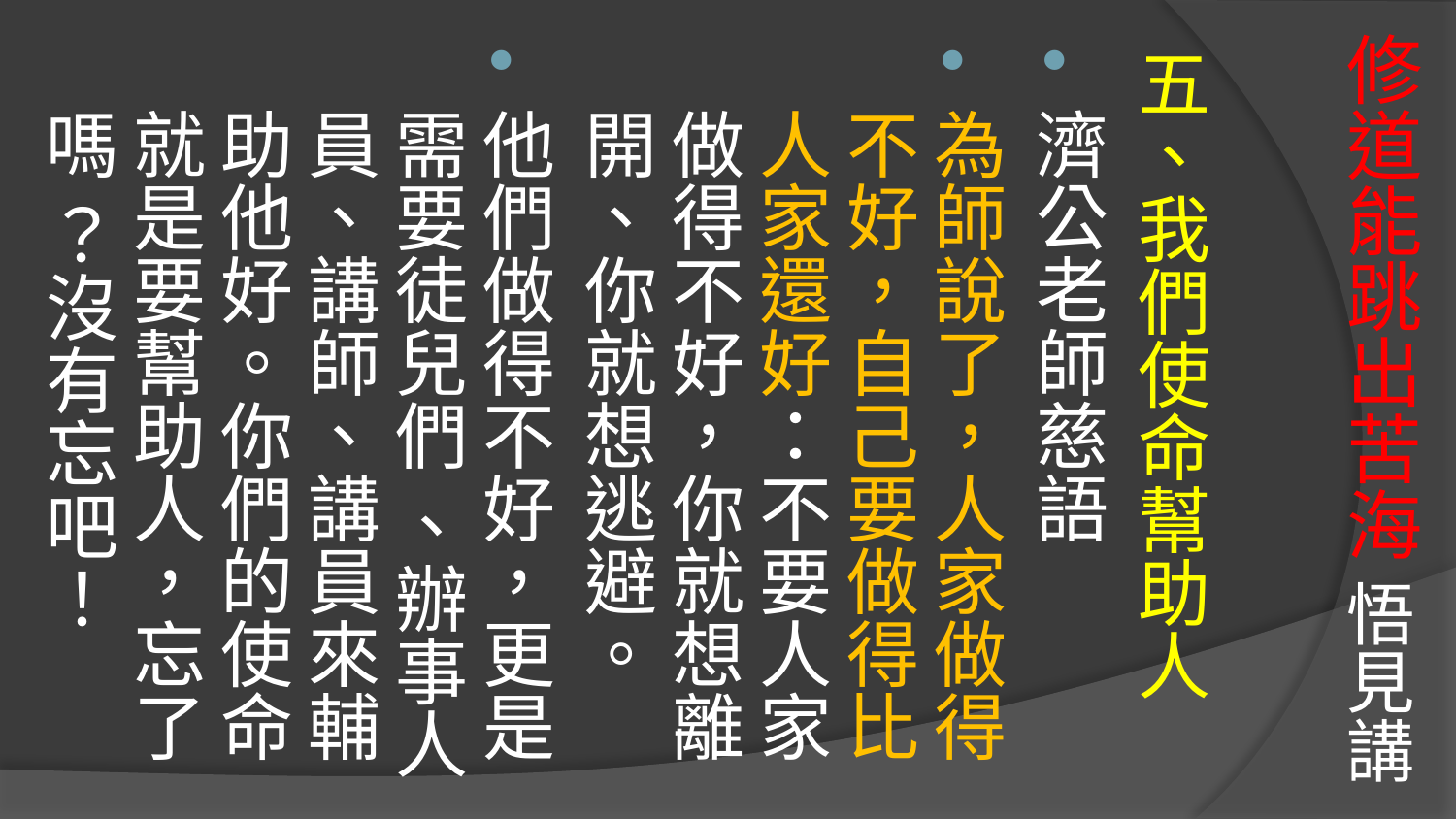

# 修道能跳出苦海 悟見講
五、我們使命幫助人
濟公老師慈語
為師說了，人家做得不好，自己要做得比人家還好：不要人家做得不好，你就想離開、你就想逃避。
他們做得不好，更是需要徒兒們 、辦事人員、講師、講員來輔助他好。你們的使命就是要幫助人，忘了嗎 ？沒有忘吧！